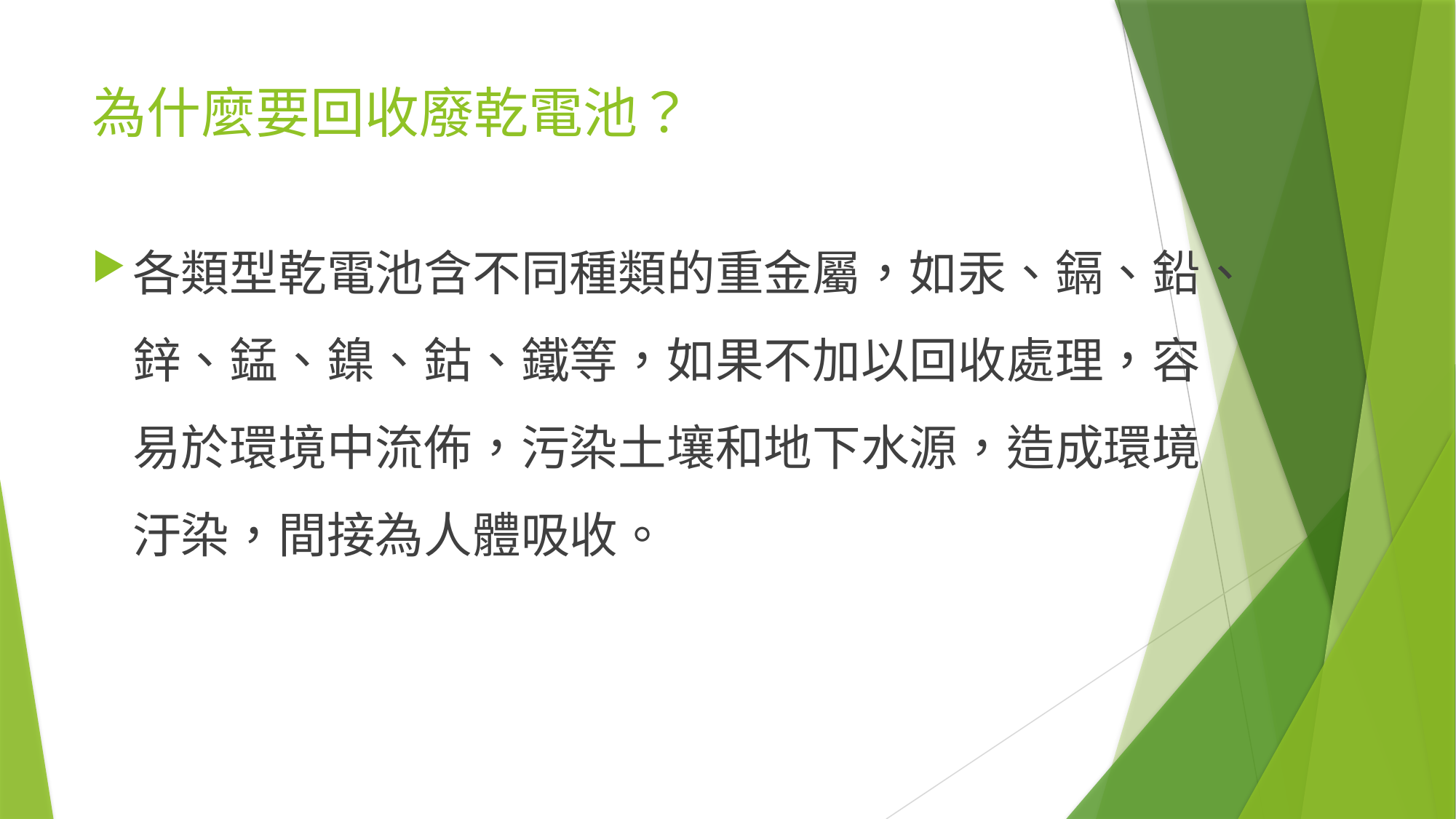

# 為什麼要回收廢乾電池？
各類型乾電池含不同種類的重金屬，如汞、鎘、鉛、鋅、錳、鎳、鈷、鐵等，如果不加以回收處理，容易於環境中流佈，污染土壤和地下水源，造成環境汙染，間接為人體吸收。